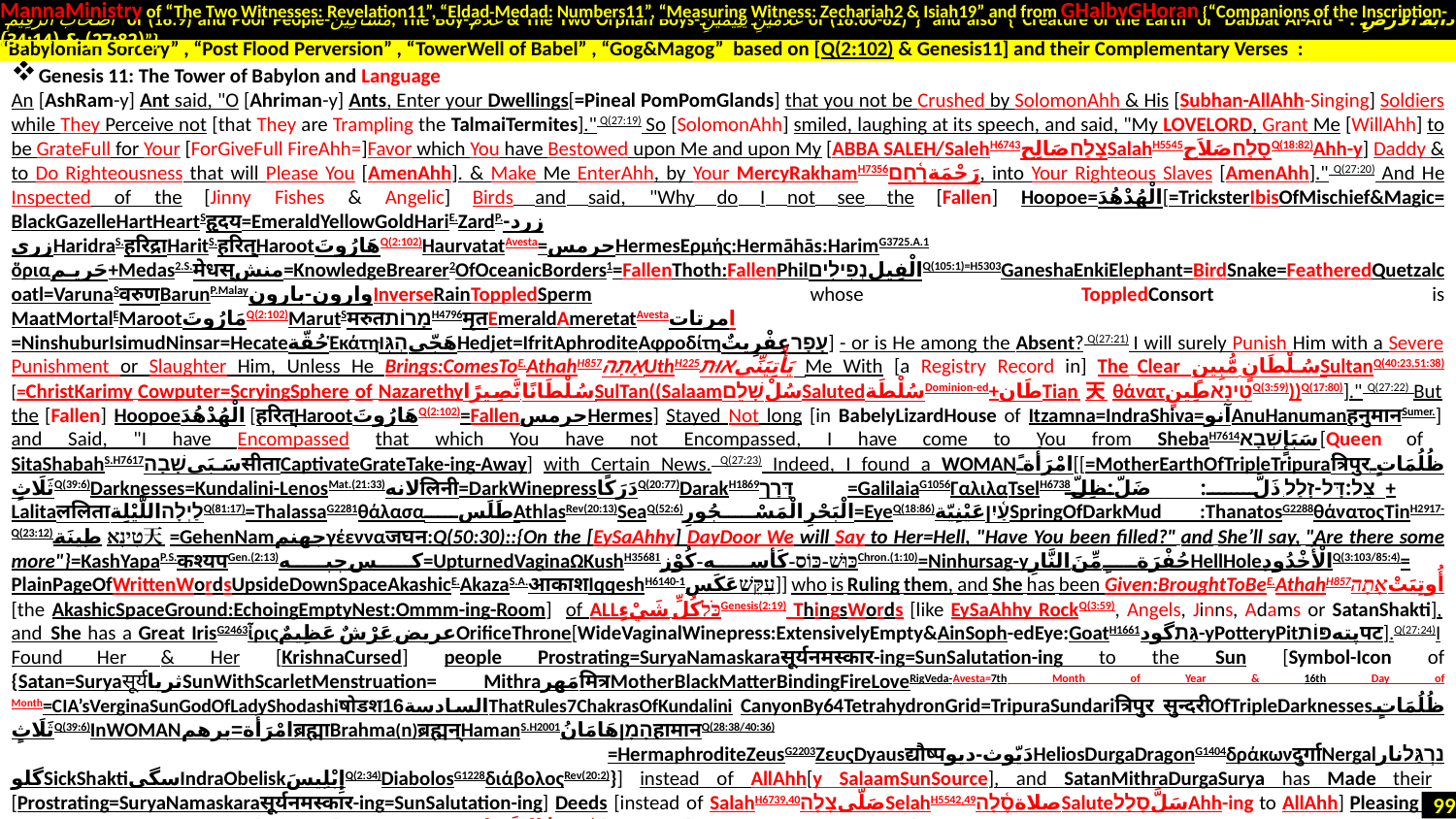

MannaMinistry of “The Two Witnesses: Revelation11”, “Eldad-Medad: Numbers11”, “Measuring Witness: Zechariah2 & Isiah19” and from GHalbyGHoran {“Companions of the Inscription-
 أَصْحَابَ الرَّقِيمِ  of (18:9) and Poor People-مَسَاكِينَ, The Boy-غُلَامُ & The Two Orphan Boys-غُلَامَيْنِ يَتِيمَيْنِ of (18:60-82)”}  and also  {“Creature of the Earth  or  Dabbat Al-Ard - دَابَّةُ الْأَرْضِ : (27:82) & (34:14)”}

Genesis 11: The Tower of Babylon and Language
An [AshRam-y] Ant said, "O [Ahriman-y] Ants, Enter your Dwellings[=Pineal PomPomGlands] that you not be Crushed by SolomonAhh & His [Subhan-AllAhh-Singing] Soldiers while They Perceive not [that They are Trampling the TalmaiTermites]." Q(27:19) So [SolomonAhh] smiled, laughing at its speech, and said, "My LoveLord, Grant Me [WillAhh] to be GrateFull for Your [ForGiveFull FireAhh=]Favor which You have Bestowed upon Me and upon My [ABBA SALEH/SalehH6743צָלַחصَالِحSalahH5545סָלַחصَلاَحQ(18:82)Ahh-y] Daddy & to Do Righteousness that will Please You [AmenAhh]. & Make Me EnterAhh, by Your MercyRakhamH7356رَحْمَةרָ֫חַם, into Your Righteous Slaves [AmenAhh]." Q(27:20) And He Inspected of the [Jinny Fishes & Angelic] Birds and said, "Why do I not see the [Fallen] Hoopoe=الْهُدْهُدَ[=TricksterIbisOfMischief&Magic= BlackGazelleHartHeartSहृदय=EmeraldYellowGoldHariE.ZardP.زرد-زریHaridraS.हरिद्राHaritS.हरित्HarootهَارُوتَQ(2:102)HaurvatatAvesta=حرمسHermesΕρμής:Hermāhās:HarimG3725.A.1 ὅριαحَريم+Medas2.S.मेधस्منش=KnowledgeBrearer2OfOceanicBorders1=FallenThoth:FallenPhilالْفِيلנְפִילִיםQ(105:1)=H5303GaneshaEnkiElephant=BirdSnake=FeatheredQuetzalcoatl=VarunaSवरुणBarunP.Malayوارون-بارونInverseRainToppledSperm whose ToppledConsort is MaatMortalEMarootمَارُوتَQ(2:102)MarutSमरुतמָרוֹתH4796मृतEmeraldAmeretatAvestaامرتات
=NinshuburIsimudNinsar=‬HecateحُقّةἙκάτηهَجّىהְגּֽוּHedjet=IfritAphroditeΑφροδίτηעָפָרعِفْرِيتٌ] - or is He among the Absent? Q(27:21) I will surely Punish Him with a Severe Punishment or Slaughter Him, Unless He Brings:ComesToE.AthahH857אָתָהUthH225يَأْتِيَنِّيאוּת Me With [a Registry Record in] The Clear سُلْطَانٍ مُّبِينٍSultanQ(40:23,51:38)[=ChristKarimy Cowputer=ScryingSphere of Nazarethyسُلْطَانًا نَّصِيرًاSulTan((SalaamسُلْשָׁלֵםSalutedسُلْطَةDominion-ed+طَانTian天θάνατטִינָאطِينٍQ(3:59)))Q(17:80)]." Q(27:22) But the [Fallen] Hoopoeالْهُدْهُدَ [हरित्HarootهَارُوتَQ(2:102)=FallenحرمسHermes] Stayed Not long [in BabelyLizardHouse of Itzamna=IndraShiva=آنوAnuHanumanहनुमानSumer.] and Said, "I have Encompassed that which You have not Encompassed, I have come to You from ShebaH7614سَبَإٍשְׁבָא[Queen of SitaShabahS.H7617سَبَىשָׁבָהसीताCaptivateGrateTake-ing-Away] with Certain News. Q(27:23) Indeed, I found a WOMANامْرَأَةً[[=MotherEarthOfTripleTripuraत्रिपुरظُلُمَاتٍ ثَلَاثٍQ(39:6)Darknesses=Kundalini-LenosMat.(21:33)لانهलिनी=DarkWinepressدَرَكًاQ(20:77)DarakH1869דָּרַך =GalilaiaG1056ΓαλιλαTselH6738צֵל:דָּל-זָלַל.ذَلَّ:ضَلّ:ظِلّ  + LalitaललिताלַיְלָהاللَّيْلِةQ(81:17)=ThalassaG2281θάλασαطَلَسAthlasRev(20:13)SeaQ(52:6)الْبَحْرِ الْمَسْجُورِ=EyeQ(18:86)עַ֫יִןعَيْنِيّةSpringOfDarkMud :ThanatosG2288θάνατοςTinH2917-Q(23:12)טִינָאطِينَة天=GehenNamجهنمγέενναजघन:Q(50:30)::{On the [EySaAhhy] DayDoor We will Say to Her=Hell, "Have You been filled?" and She’ll say, "Are there some more"}=KashYapaP.S.कश्यपGen.(2:13)کس چپه=UpturnedVaginaΩKushH3568כּוּשׁ-כּוֹס-كَأسه-كُوْز1Chron.(1:10)=Ninhursag-yحُفْرَةٍ مِّنَ النَّارِHellHoleالْأُخْدُودِQ(3:103/85:4)= PlainPageOfWrittenWordsUpsideDownSpaceAkashicE.AkazaS.A.आकाशIqqeshH6140-1עִקֵּשׁعَكَس]] who is Ruling them, and She has been Given:BroughtToBeE.AthahH857أُوتِيَتْאָתָה [the AkashicSpaceGround:EchoingEmptyNest:Ommm-ing-Room]  of ALLכֹּלكُلِّ شَيْءٍGenesis(2:19) ThingsWords [like EySaAhhy RockQ(3:59), Angels, Jinns, Adams or SatanShakti], and She has a Great IrisG2463ἶριςعریض-عَرْشٌ عَظِيمٌOrificeThrone[WideVaginalWinepress:ExtensivelyEmpty&AinSoph-edEye:GoatH1661גַּתگود-yPotteryPitپتهפּוֹתपट].Q(27:24)I Found Her & Her [KrishnaCursed] people Prostrating=SuryaNamaskaraसूर्यनमस्कार-ing=SunSalutation-ing to the Sun [Symbol-Icon of {Satan=Suryaसूर्यثریاSunWithScarletMenstruation= Mithraمَهرमित्रMotherBlackMatterBindingFireLoveRigVeda-Avesta=7th Month of Year & 16th Day of Month=CIA’sVerginaSunGodOfLadyShodashiषोडशالسادسة16ThatRules7ChakrasOfKundalini CanyonBy64TetrahydronGrid=TripuraSundariत्रिपुर सुन्दरीOfTripleDarknessesظُلُمَاتٍ ثَلَاثٍQ(39:6)InWOMANامْرَأَة=برهمब्रह्माBrahma(n)ब्रह्मन्HamanS.H2001הָמָןهَامَانُहामानQ(28:38/40:36)
 =HermaphroditeZeusG2203ZευςDyausद्यौष्पدَيّوث-دیوHeliosDurgaDragonG1404δράκωνदुर्गाNergalנֵרְגַּלنار گلوSickShaktiسگیIndraObeliskإِبْلِيسَQ(2:34)DiabolosG1228διάβολοςRev(20:2)}] instead of AllAhh[y SalaamSunSource], and SatanMithraDurgaSurya has Made their [Prostrating=SuryaNamaskaraसूर्यनमस्कार-ing=SunSalutation-ing] Deeds [instead of SalahH6739,40صَلّىצָלָהSelahH5542,49صلاةסֶ֫לָהSaluteسَلَّסָלַלAhh-ing to AllAhh] Pleasing to them & Averted them from [EySaAhh] WayE.ShebilH7635שְׁבִילֵיالسَّبِيلِ [to AllAhh], so they are Not Guided [since they’re Hoping in DurgaDragon-ic  SuryaMithraism that Her/His Charioteer=AntiCowChrist=AntiMessiaAhh=AntiBaqarH1241בָּקָרBagharehالبقرةAssuraAhh#2 that is Gay Barack OmBaMa=SinkingDeclineEVILEng.OfoolA.P.اُفولApollyonG623Ἀπολλύων can Kill The BismillAhhy Bull of AllAhh,] Q(27:25) [And] so they do not ProAhhStraight to AllAhh, Who Brings forth what is Hidden within the Heavens and the Earth and Knows What [Geocentrism] you Conceal and What [Helliocentric Lie] you Declare - Q(27:26) [He is] AllAhh - there is NO deity except HimHolySelf, LoveLord of THE GREAT PUPIL-ARSH-THRONEערש. عَدَسَةעדשה-الْعَرْش [With Wide EySaAhh-y IRISA.P.G2463ἶΡΙΣ عَرَض-عَرِيضRev.(4:3)قوسקשת
“Babylonian Sorcery” , “Post Flood Perversion” , “TowerWell of Babel” , “Gog&Magog”  based on [Q(2:102) & Genesis11] and their Complementary Verses  :
99